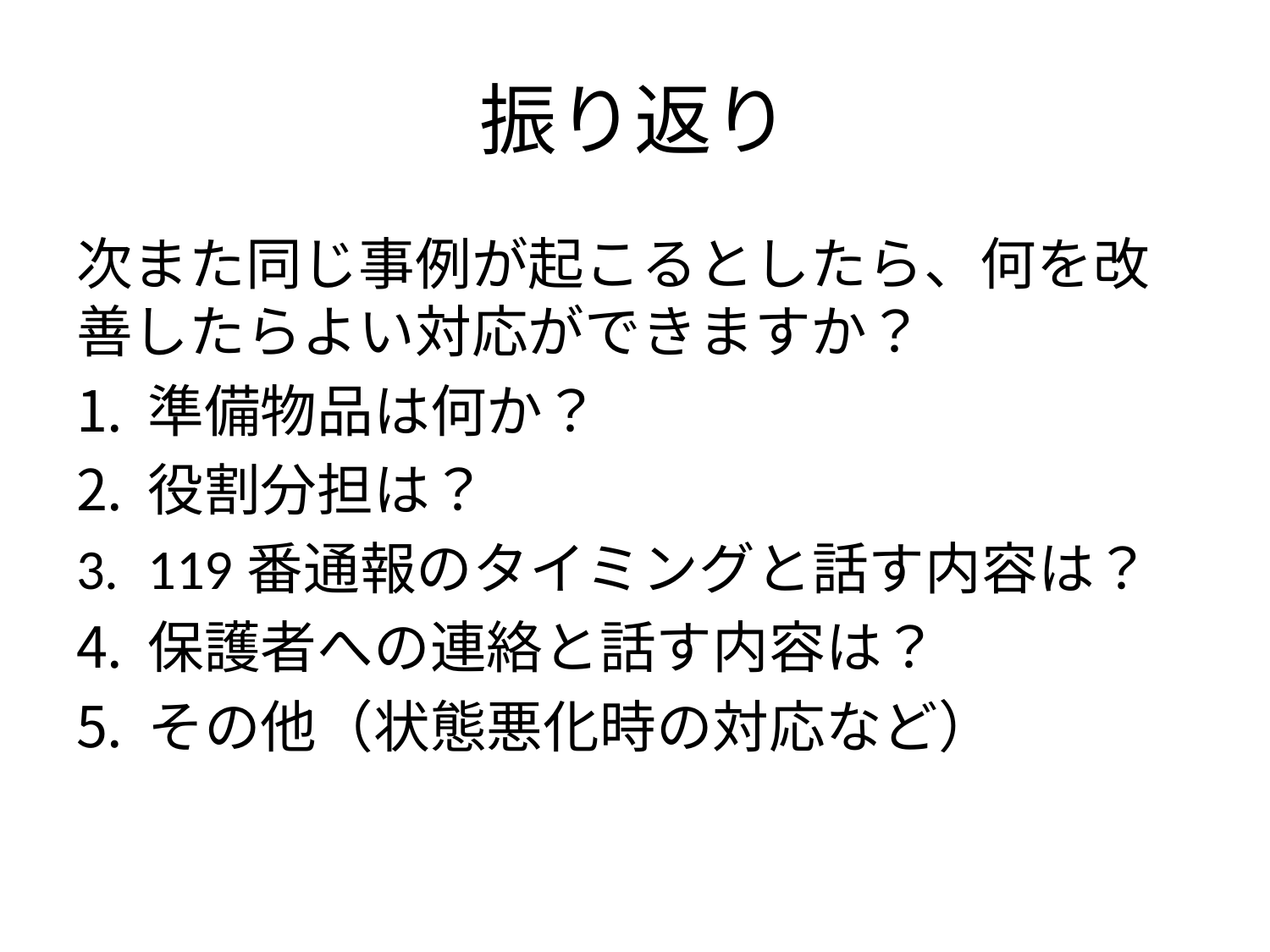

# 振り返り
次また同じ事例が起こるとしたら、何を改善したらよい対応ができますか？
準備物品は何か？
役割分担は？
119番通報のタイミングと話す内容は？
保護者への連絡と話す内容は？
その他（状態悪化時の対応など）